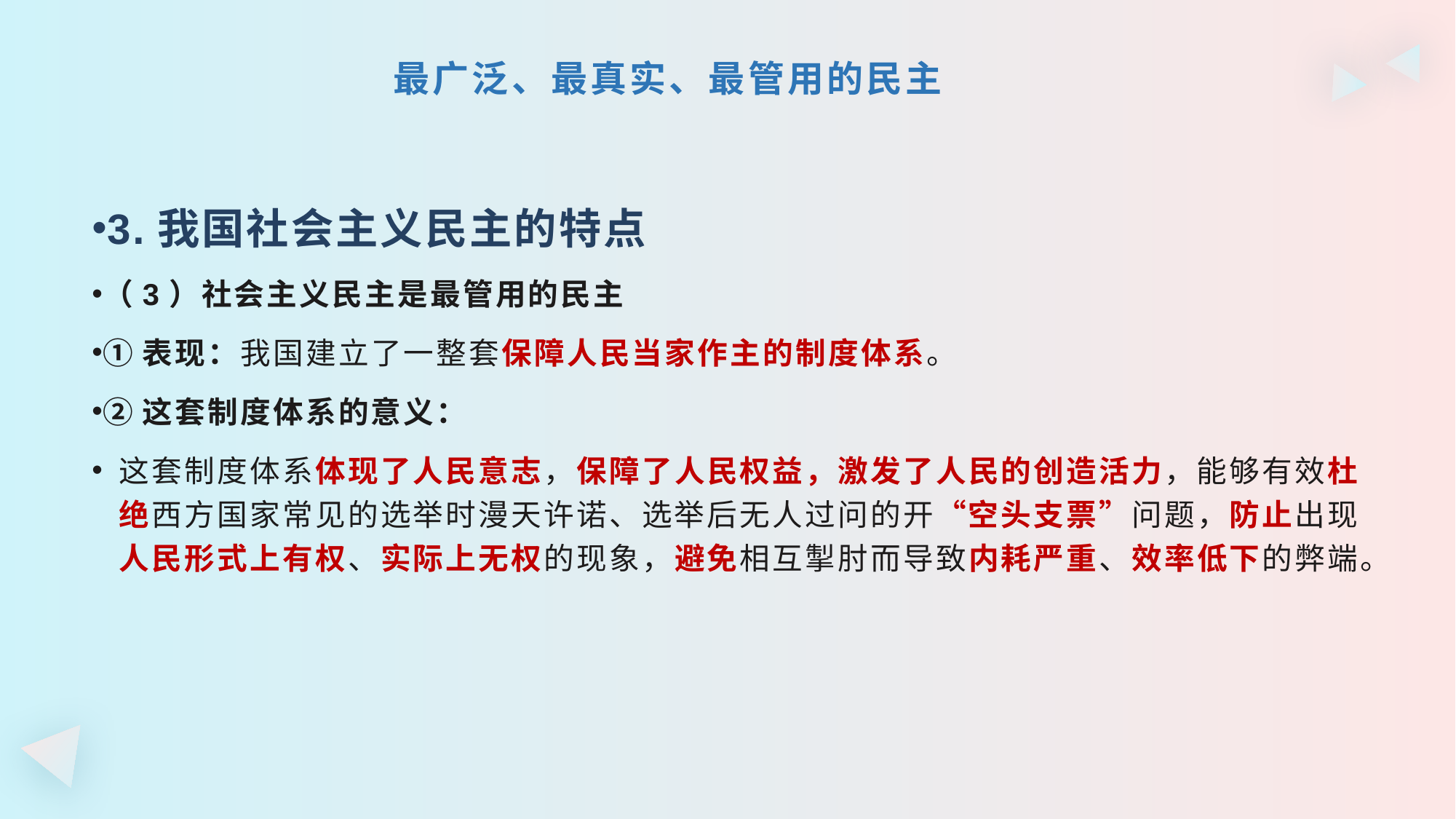

# 最广泛、最真实、最管用的民主
3.我国社会主义民主的特点
（3）社会主义民主是最管用的民主
①表现：我国建立了一整套保障人民当家作主的制度体系。
②这套制度体系的意义：
这套制度体系体现了人民意志，保障了人民权益，激发了人民的创造活力，能够有效杜绝西方国家常见的选举时漫天许诺、选举后无人过问的开“空头支票”问题，防止出现人民形式上有权、实际上无权的现象，避免相互掣肘而导致内耗严重、效率低下的弊端。